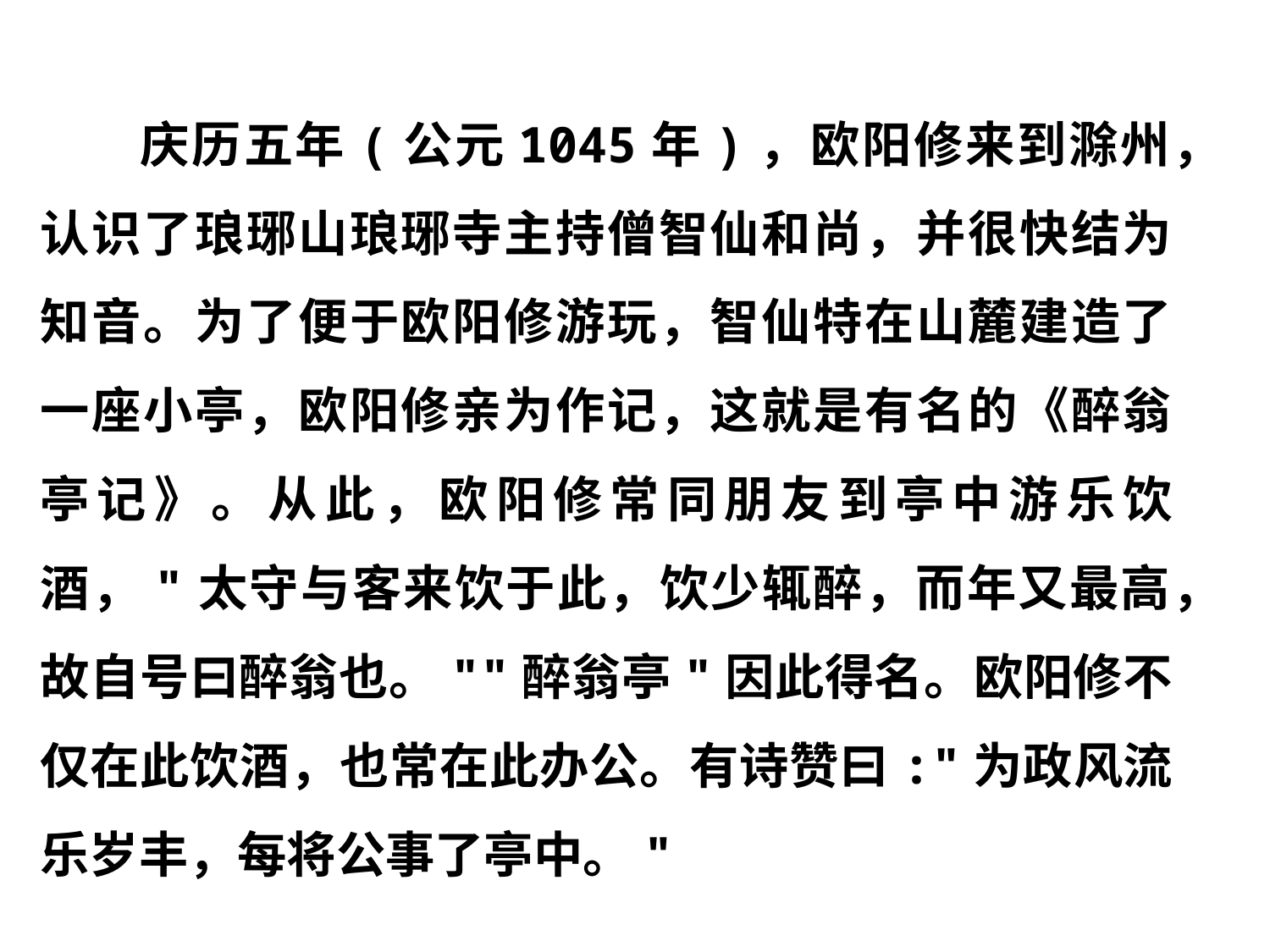

庆历五年(公元1045年)，欧阳修来到滁州，认识了琅琊山琅琊寺主持僧智仙和尚，并很快结为知音。为了便于欧阳修游玩，智仙特在山麓建造了一座小亭，欧阳修亲为作记，这就是有名的《醉翁亭记》。从此，欧阳修常同朋友到亭中游乐饮酒，"太守与客来饮于此，饮少辄醉，而年又最高，故自号曰醉翁也。""醉翁亭"因此得名。欧阳修不仅在此饮酒，也常在此办公。有诗赞曰:"为政风流乐岁丰，每将公事了亭中。"